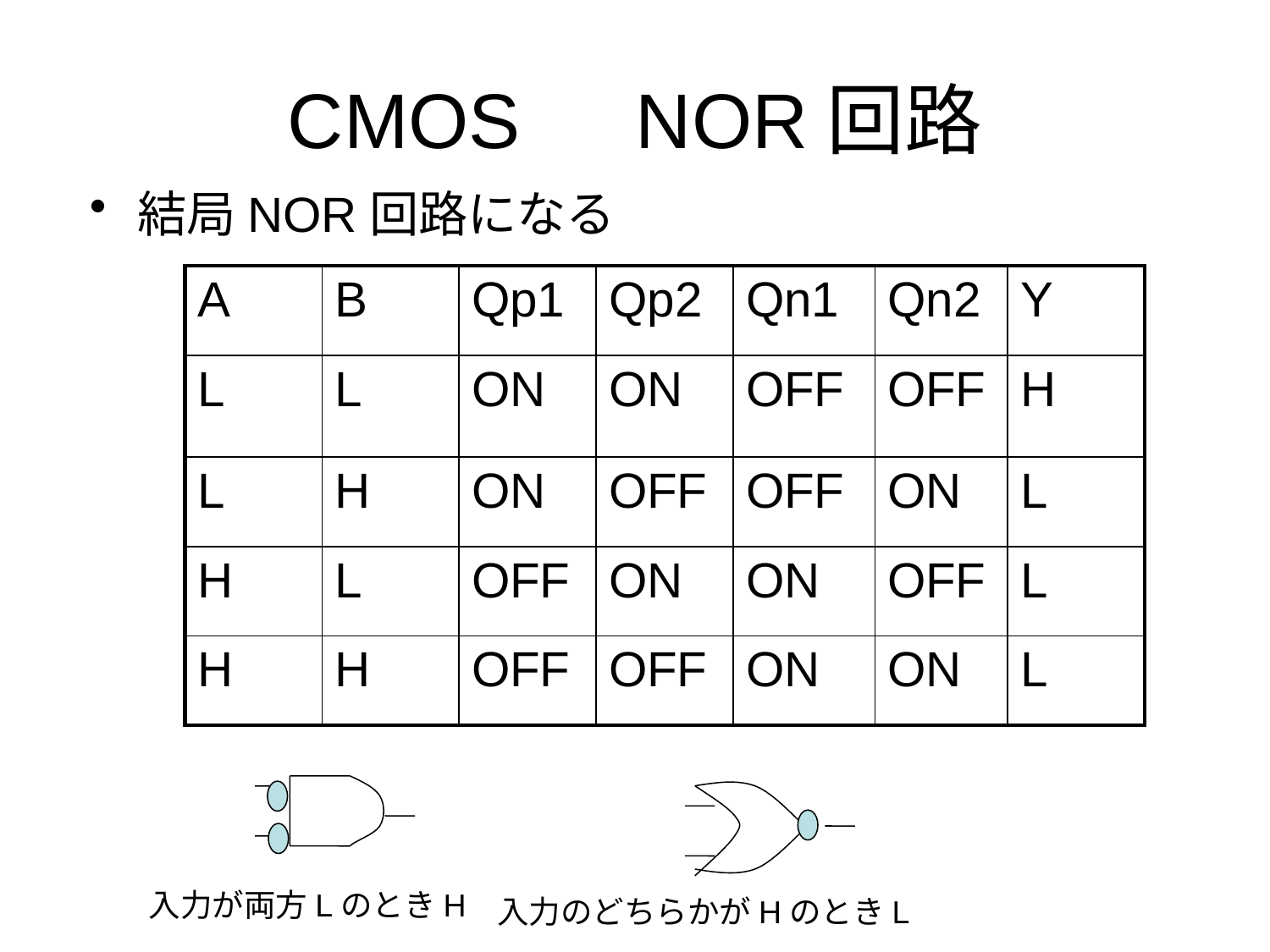

# CMOS　NOR回路
結局NOR回路になる
| A | B | Qp1 | Qp2 | Qn1 | Qn2 | Y |
| --- | --- | --- | --- | --- | --- | --- |
| L | L | ON | ON | OFF | OFF | H |
| L | H | ON | OFF | OFF | ON | L |
| H | L | OFF | ON | ON | OFF | L |
| H | H | OFF | OFF | ON | ON | L |

入力が両方LのときH
入力のどちらかがHのときL